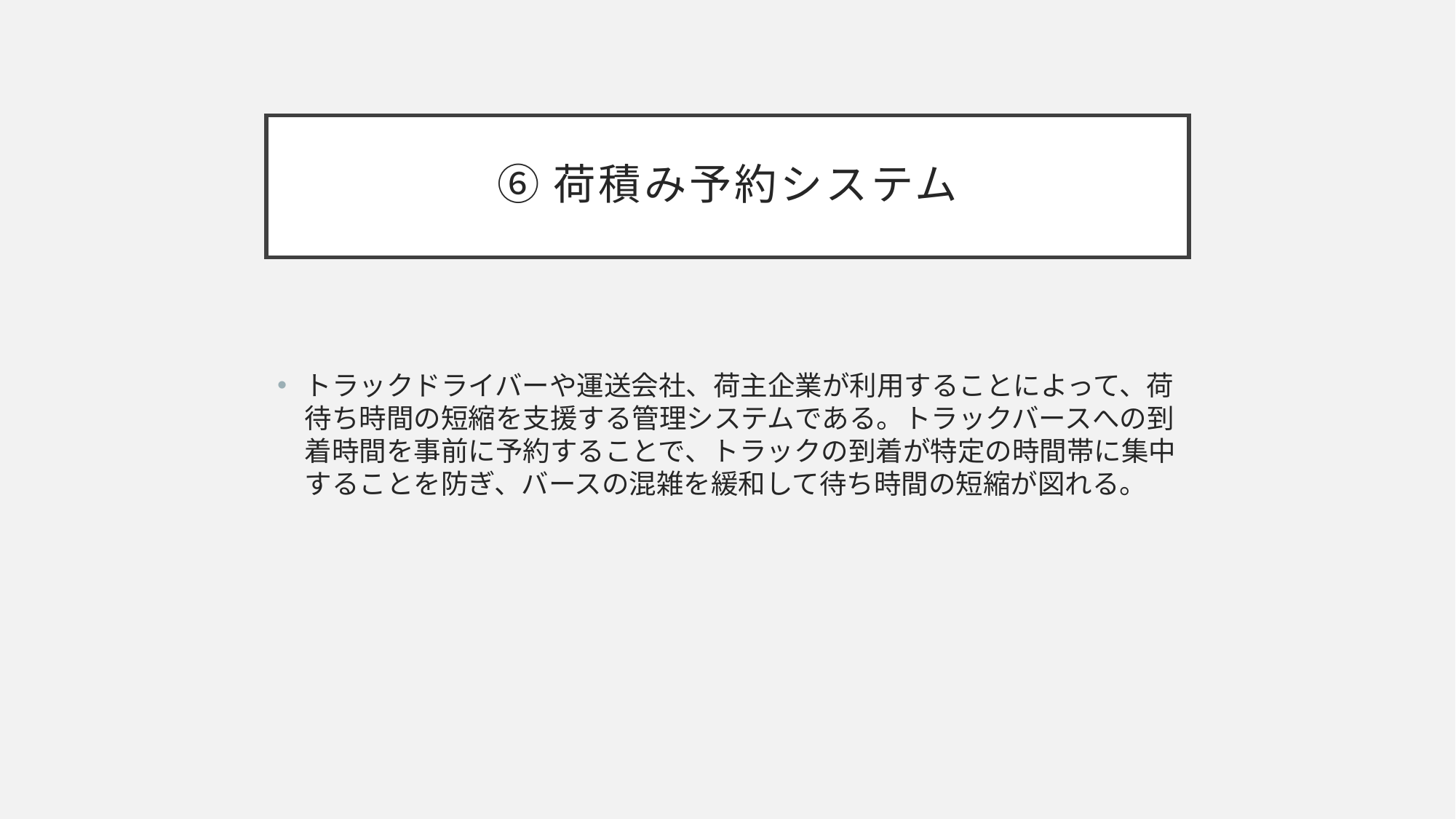

# ⑥荷積み予約システム

トラックドライバーや運送会社、荷主企業が利用することによって、荷待ち時間の短縮を支援する管理システムである。トラックバースへの到着時間を事前に予約することで、トラックの到着が特定の時間帯に集中することを防ぎ、バースの混雑を緩和して待ち時間の短縮が図れる。